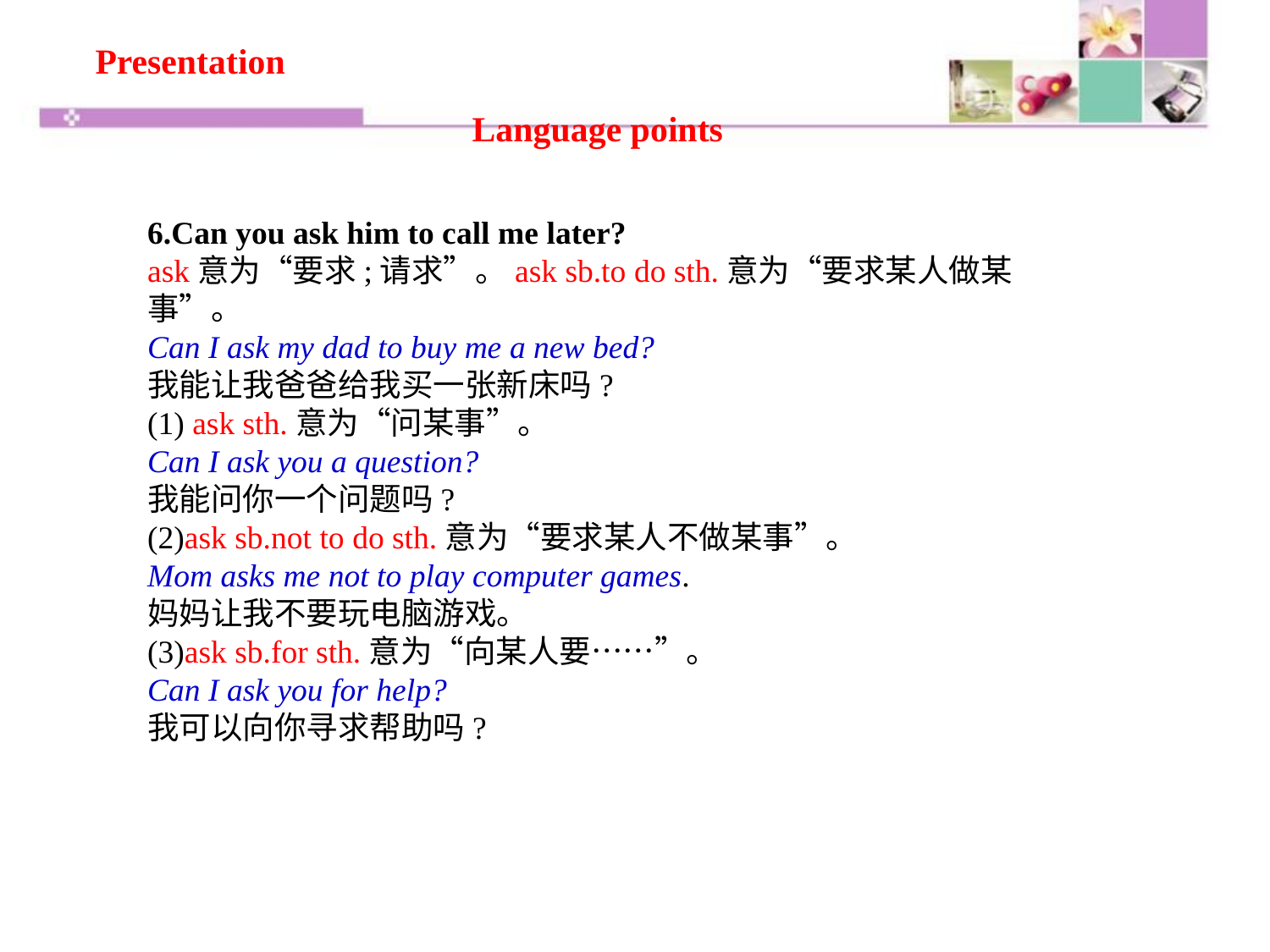

Presentation
Language points
6.Can you ask him to call me later?
ask意为“要求;请求”。ask sb.to do sth.意为“要求某人做某事”。
Can I ask my dad to buy me a new bed?
我能让我爸爸给我买一张新床吗?
(1) ask sth.意为“问某事”。
Can I ask you a question?
我能问你一个问题吗?
(2)ask sb.not to do sth.意为“要求某人不做某事”。
Mom asks me not to play computer games.
妈妈让我不要玩电脑游戏。
(3)ask sb.for sth.意为“向某人要……”。
Can I ask you for help?
我可以向你寻求帮助吗?